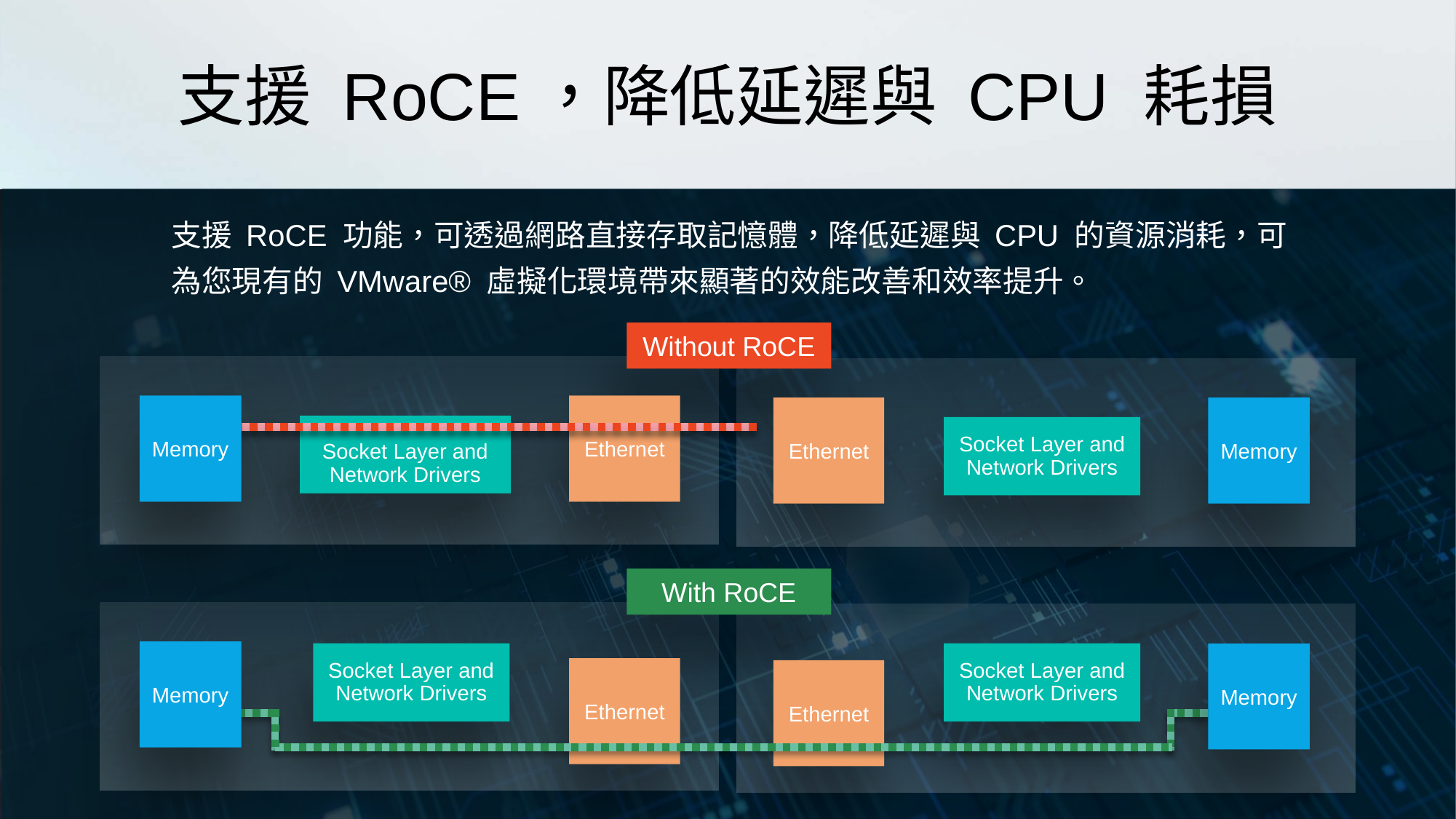

# 支援 RoCE，降低延遲與 CPU 耗損
支援 RoCE 功能，可透過網路直接存取記憶體，降低延遲與 CPU 的資源消耗，可為您現有的 VMware® 虛擬化環境帶來顯著的效能改善和效率提升。
Without RoCE

Memory
Ethernet
Ethernet
Memory

Socket Layer and Network Drivers
Socket Layer and Network Drivers
With RoCE

Memory
Socket Layer and Network Drivers
Socket Layer and Network Drivers
Memory
Ethernet
Ethernet